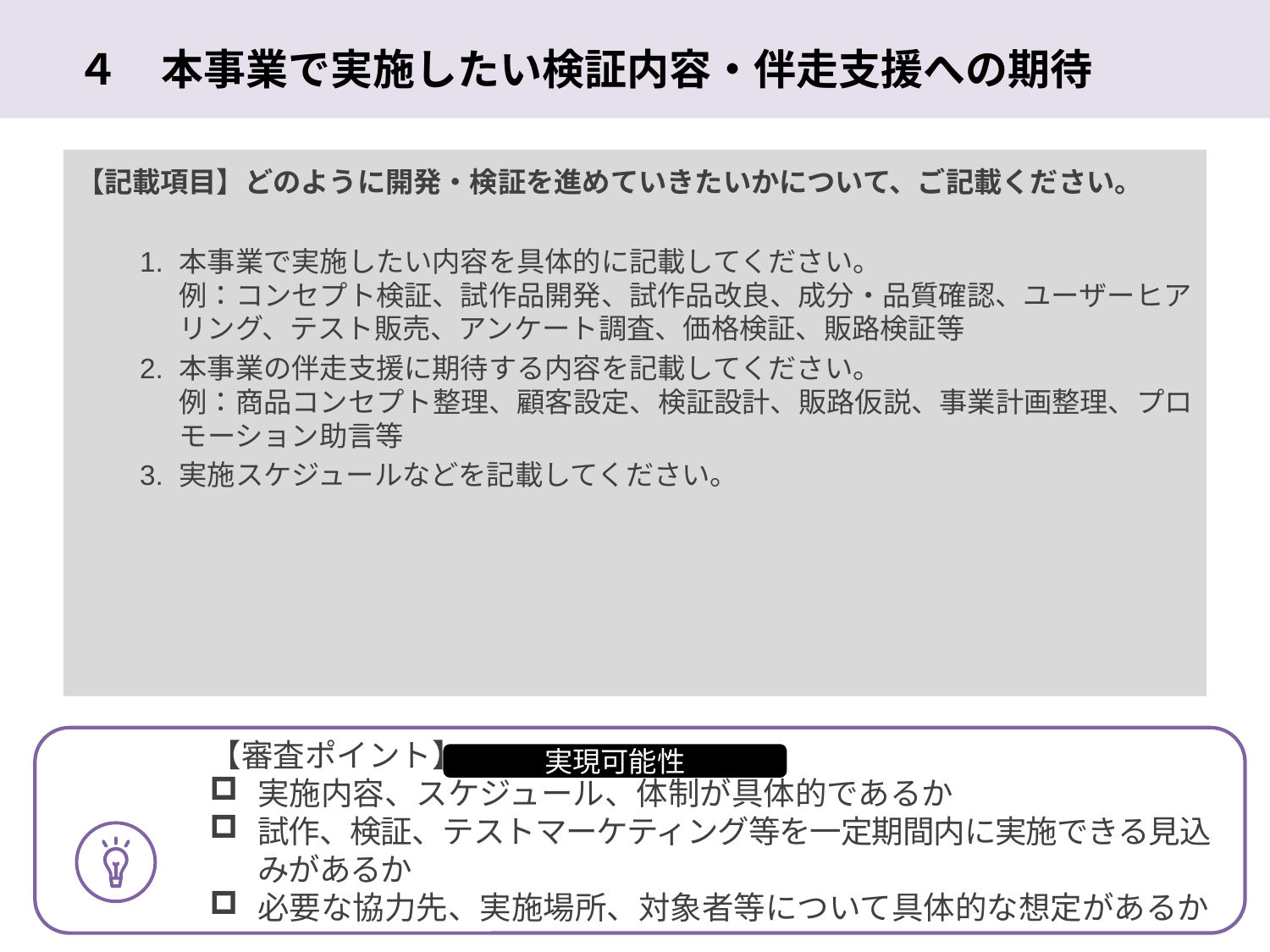

# ４　本事業で実施したい検証内容・伴走支援への期待
【記載項目】どのように開発・検証を進めていきたいかについて、ご記載ください。

本事業で実施したい内容を具体的に記載してください。
例：コンセプト検証、試作品開発、試作品改良、成分・品質確認、ユーザーヒアリング、テスト販売、アンケート調査、価格検証、販路検証等
本事業の伴走支援に期待する内容を記載してください。
例：商品コンセプト整理、顧客設定、検証設計、販路仮説、事業計画整理、プロモーション助言等
実施スケジュールなどを記載してください。
【審査ポイント】
実施内容、スケジュール、体制が具体的であるか
試作、検証、テストマーケティング等を一定期間内に実施できる見込みがあるか
必要な協力先、実施場所、対象者等について具体的な想定があるか
実現可能性

6